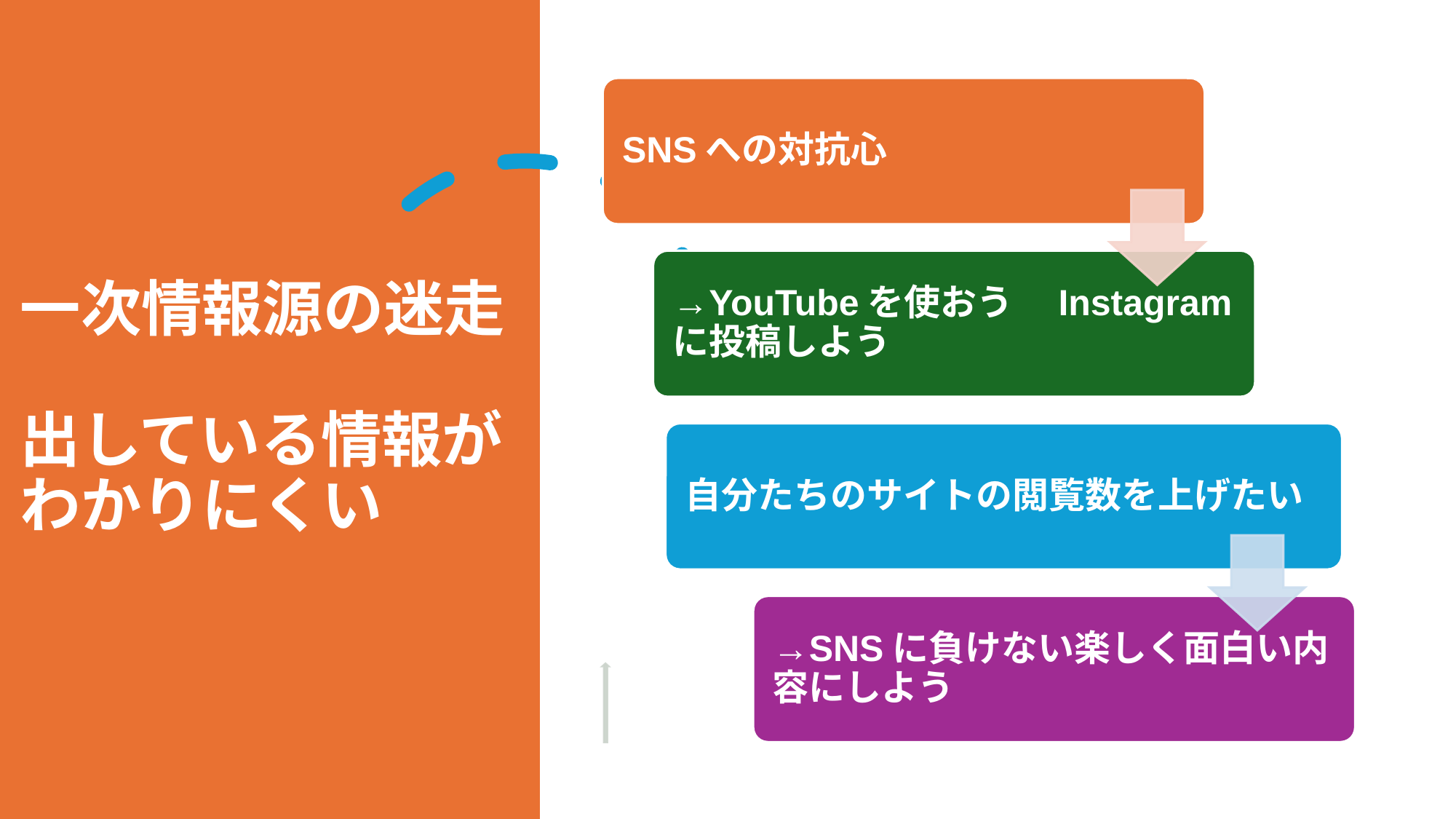

# 一次情報源の迷走 出している情報が わかりにくい
SNSへの対抗心
→YouTubeを使おう　Instagramに投稿しよう
自分たちのサイトの閲覧数を上げたい
→SNSに負けない楽しく面白い内容にしよう